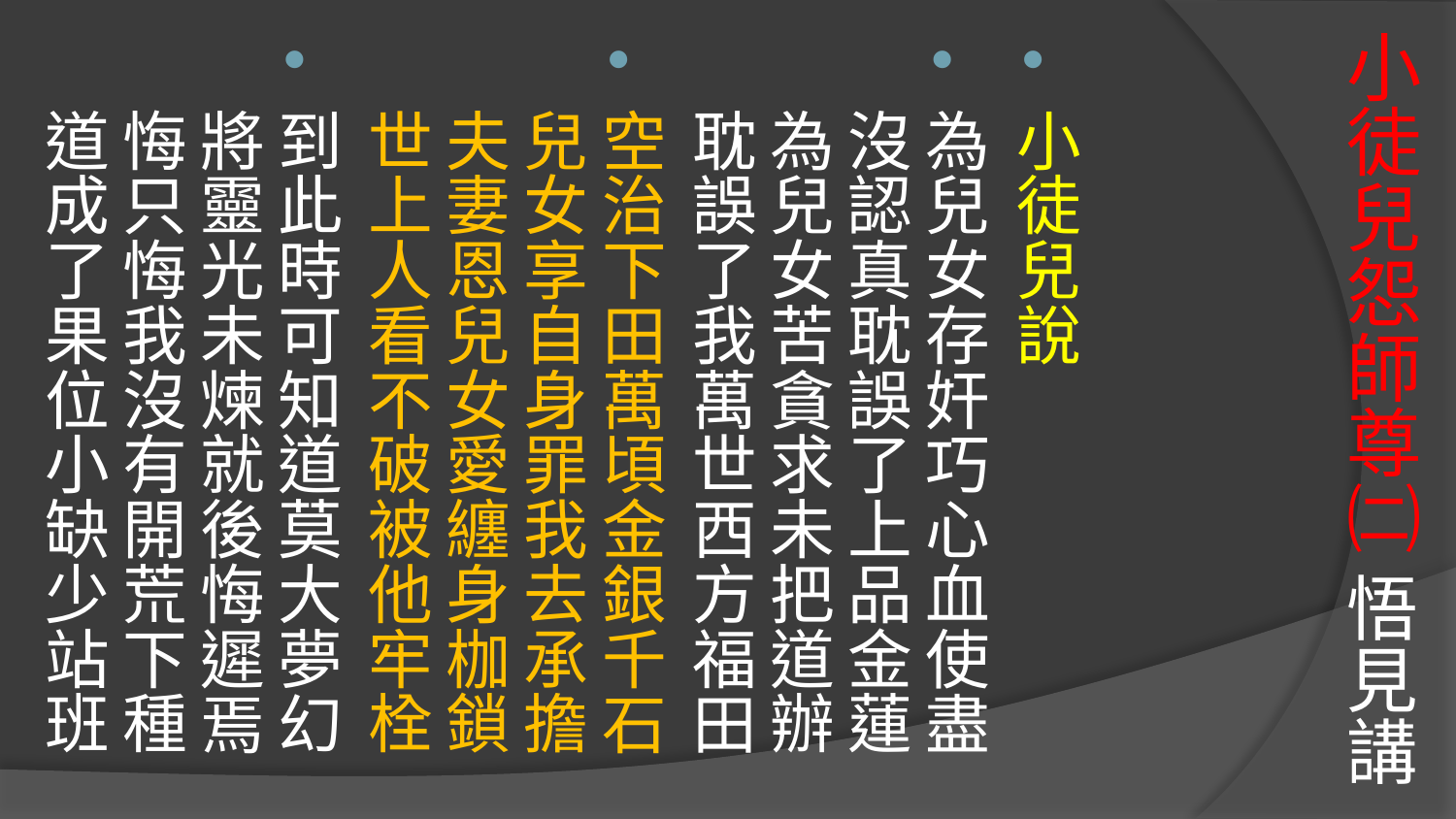

# 小徒兒怨師尊㈡ 悟見講
小徒兒說
為兒女存奸巧心血使盡
沒認真耽誤了上品金蓮
為兒女苦貪求未把道辦
耽誤了我萬世西方福田
空治下田萬頃金銀千石
兒女享自身罪我去承擔
夫妻恩兒女愛纏身枷鎖
世上人看不破被他牢栓
到此時可知道莫大夢幻
將靈光未煉就後悔遲焉
悔只悔我沒有開荒下種
道成了果位小缺少站班